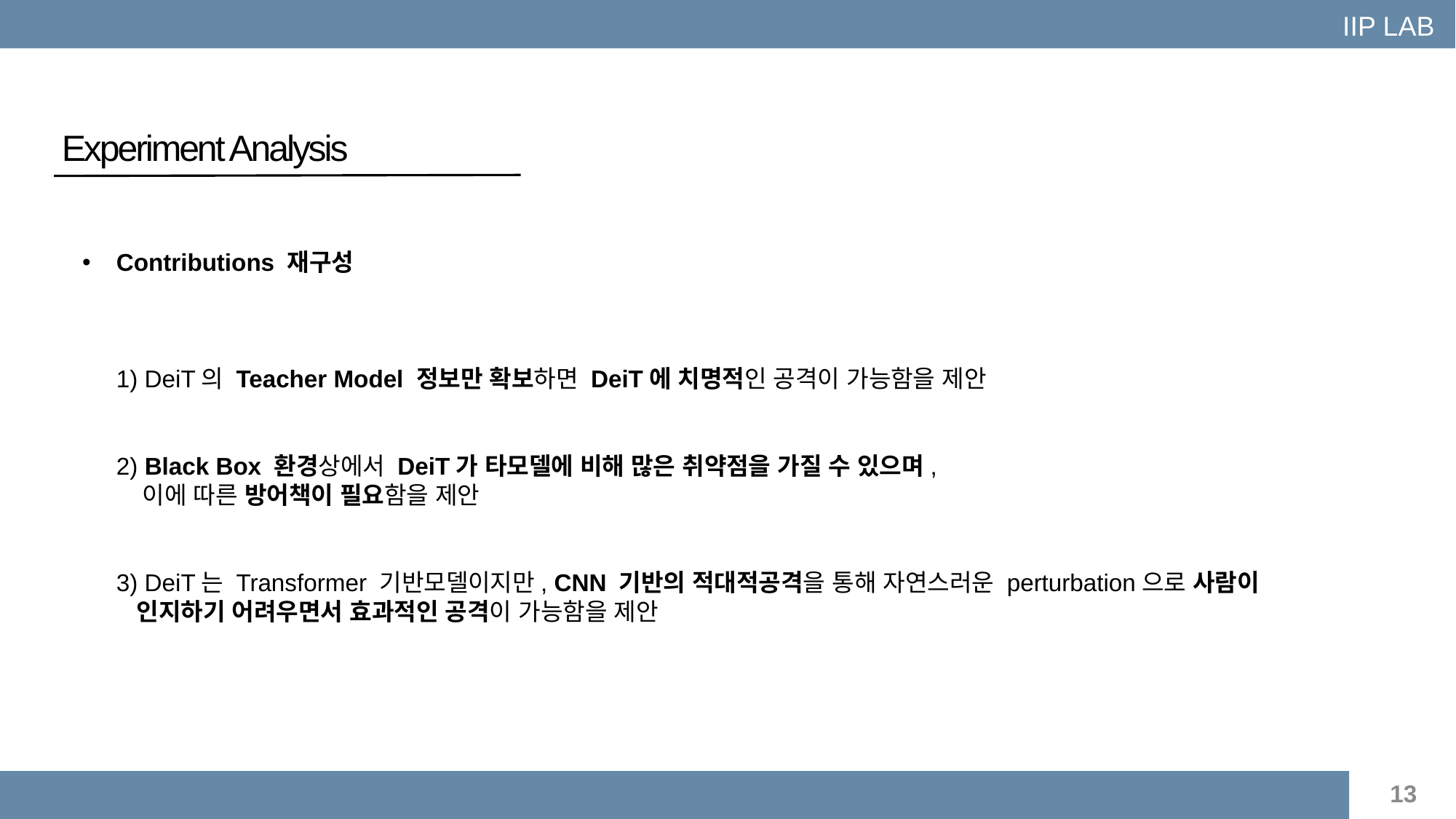

IIP LAB
Experiment Analysis

Contributions 재구성
1) DeiT의 Teacher Model 정보만 확보하면 DeiT에 치명적인 공격이 가능함을 제안
2) Black Box 환경상에서 DeiT가 타모델에 비해 많은 취약점을 가질 수 있으며,
   이에 따른 방어책이 필요함을 제안
3) DeiT는 Transformer 기반모델이지만, CNN 기반의 적대적공격을 통해 자연스러운 perturbation으로 사람이
   인지하기 어려우면서 효과적인 공격이 가능함을 제안

13